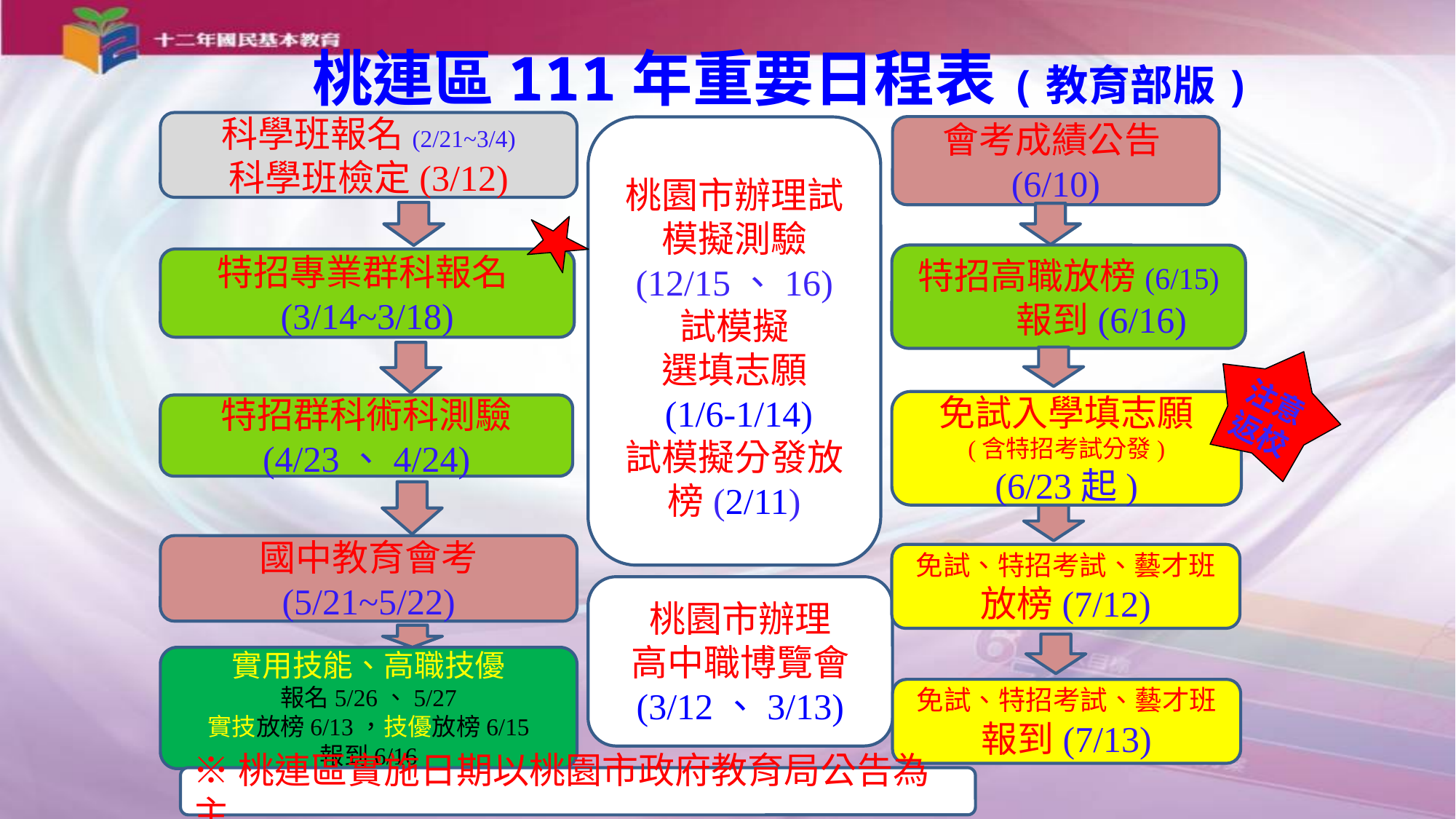

桃連區111年重要日程表(教育部版)

科學班報名(2/21~3/4)
科學班檢定(3/12)
會考成績公告(6/10)

桃園市辦理試模擬測驗
(12/15、16)
試模擬
選填志願
 (1/6-1/14)
試模擬分發放榜(2/11)

特招高職放榜(6/15)
       報到(6/16)
特招專業群科報名(3/14~3/18)

注意返校

免試入學填志願
(含特招考試分發)
(6/23起)
特招群科術科測驗
(4/23、4/24)

國中教育會考
(5/21~5/22)
免試、特招考試、藝才班
放榜(7/12)
桃園市辦理
高中職博覽會
(3/12、3/13)

實用技能、高職技優
報名5/26、5/27
實技放榜6/13，技優放榜6/15
報到6/16
免試、特招考試、藝才班
報到(7/13)
※桃連區實施日期以桃園市政府教育局公告為主